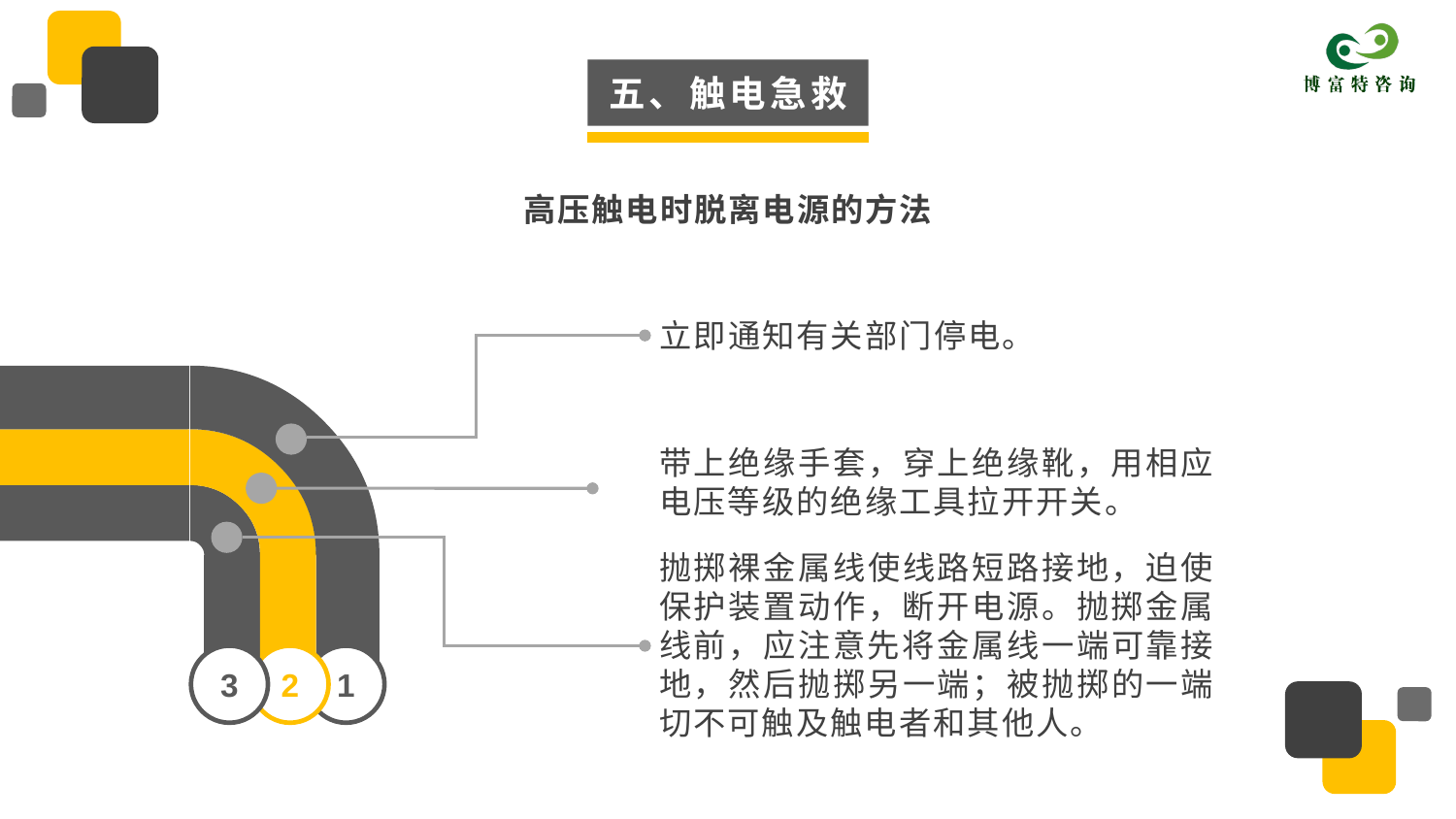

五、触电急救
高压触电时脱离电源的方法
立即通知有关部门停电。

1
2
3
带上绝缘手套，穿上绝缘靴，用相应电压等级的绝缘工具拉开开关。
抛掷裸金属线使线路短路接地，迫使保护装置动作，断开电源。抛掷金属线前，应注意先将金属线一端可靠接地，然后抛掷另一端；被抛掷的一端切不可触及触电者和其他人。